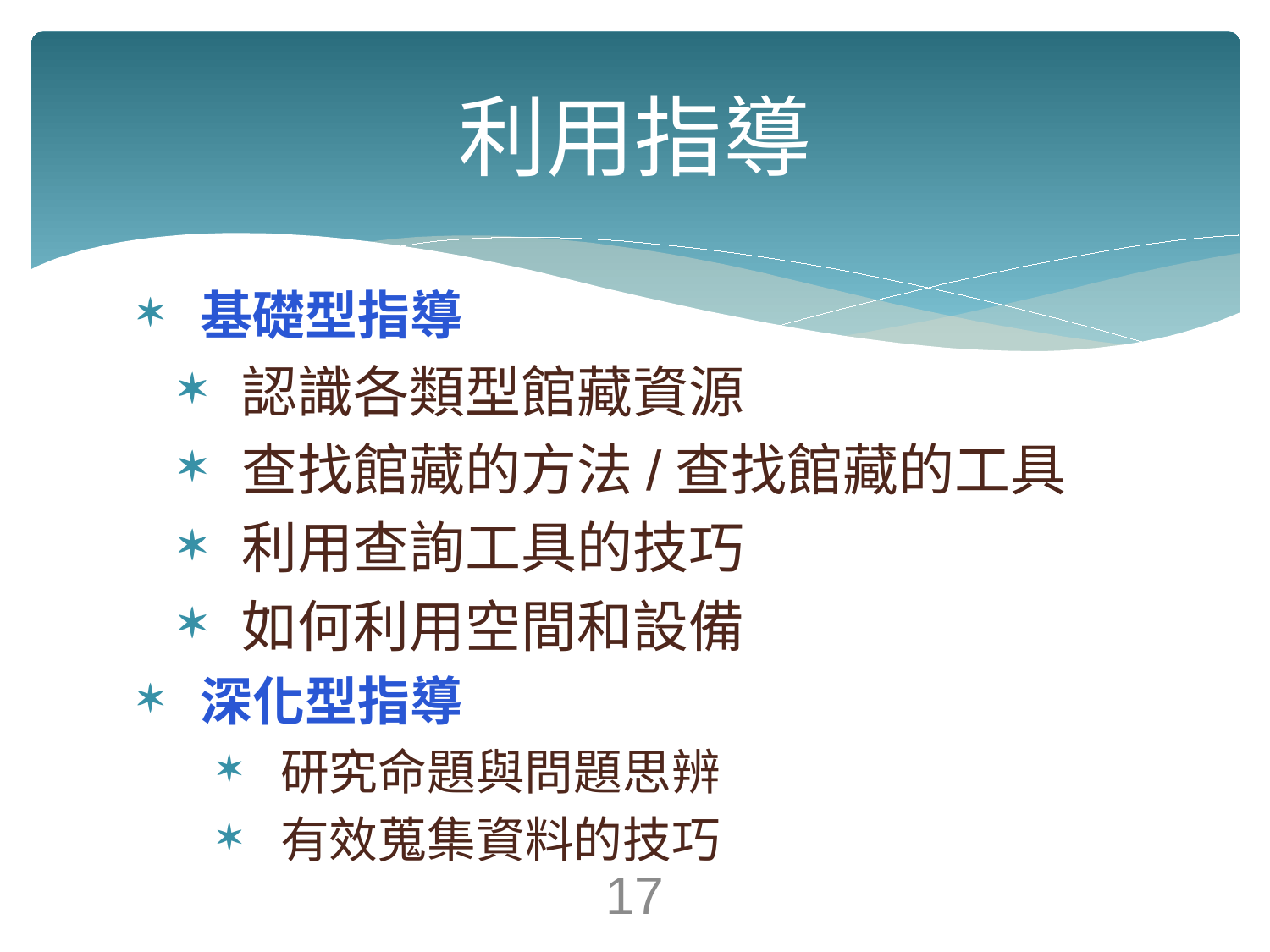

# 利用指導
基礎型指導
認識各類型館藏資源
查找館藏的方法/查找館藏的工具
利用查詢工具的技巧
如何利用空間和設備
深化型指導
研究命題與問題思辨
有效蒐集資料的技巧

17